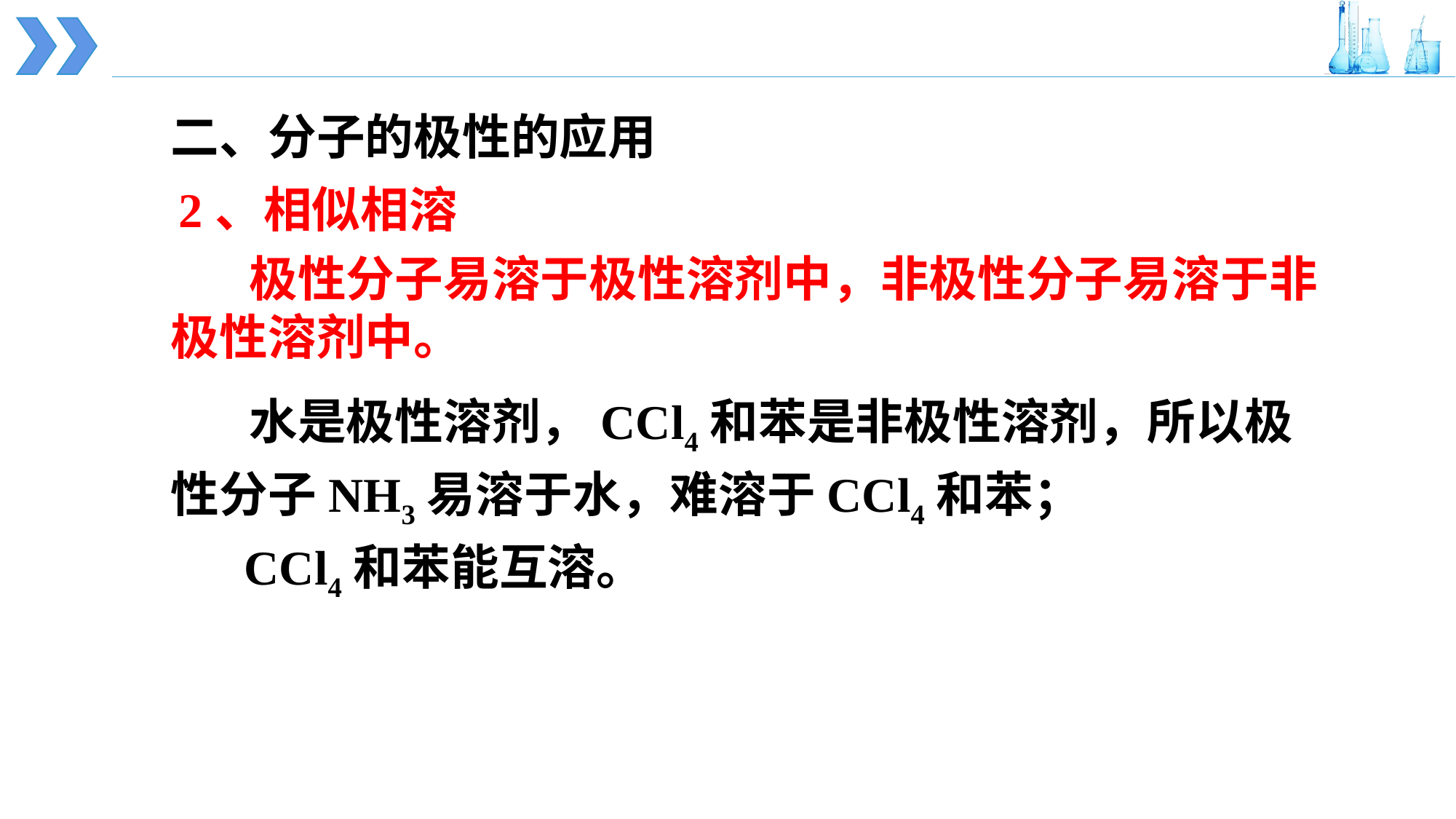

二、分子的极性的应用
2、相似相溶
      极性分子易溶于极性溶剂中，非极性分子易溶于非极性溶剂中。
      水是极性溶剂，CCl4和苯是非极性溶剂，所以极性分子NH3易溶于水，难溶于CCl4和苯；
      CCl4和苯能互溶。